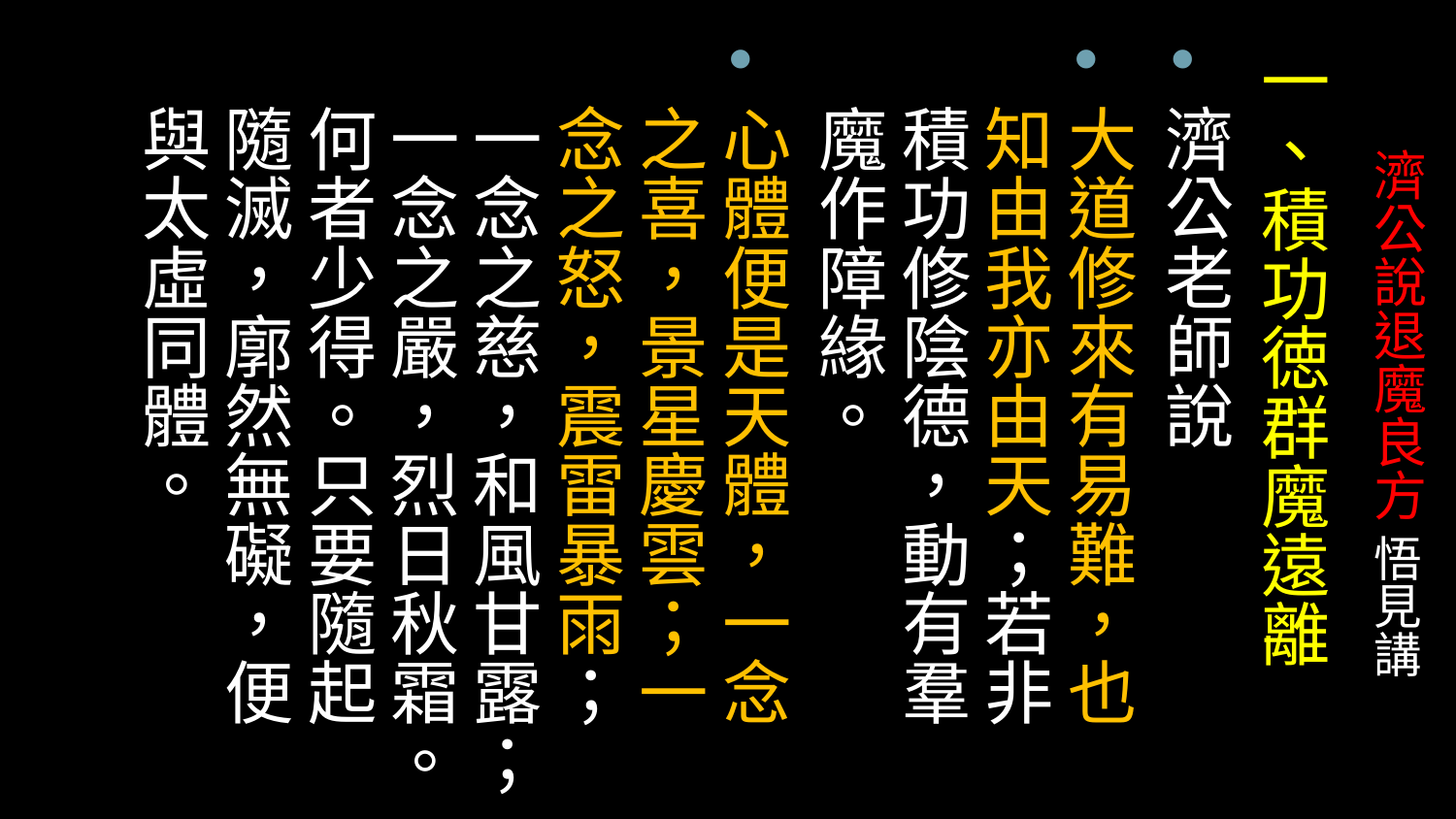

一、積功徳群魔遠離
濟公老師說
大道修來有易難，也知由我亦由天；若非積功修陰德，動有羣魔作障緣。
心體便是天體，一念之喜，景星慶雲；一念之怒，震雷暴雨；一念之慈，和風甘露；一念之嚴，烈日秋霜。何者少得。只要隨起隨滅，廓然無礙，便與太虛同體。

# 濟公說退魔良方 悟見講